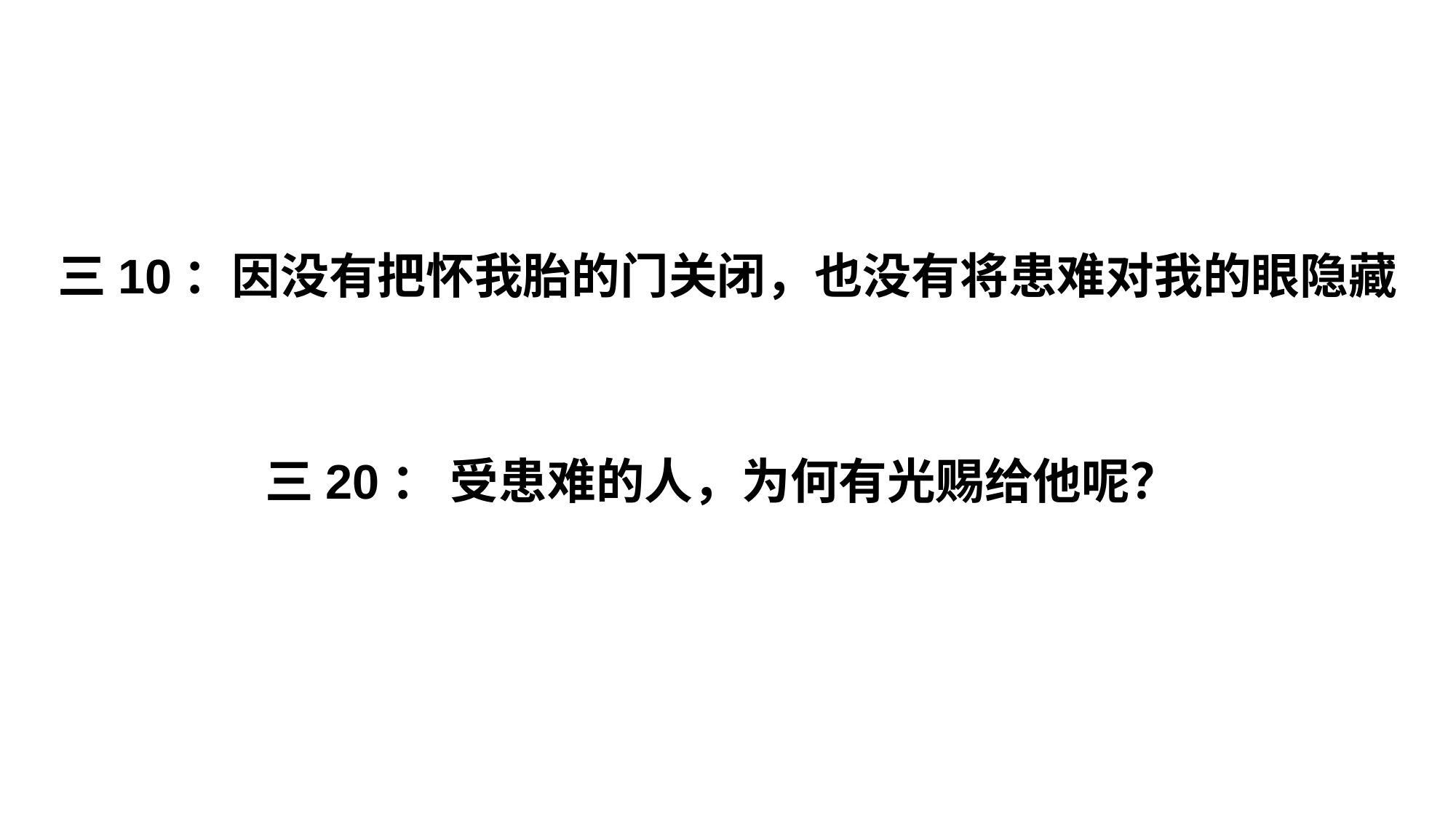

#
三10：因没有把怀我胎的门关闭，也没有将患难对我的眼隐藏

三20： ​​受患难的人，为何有光赐给他呢？